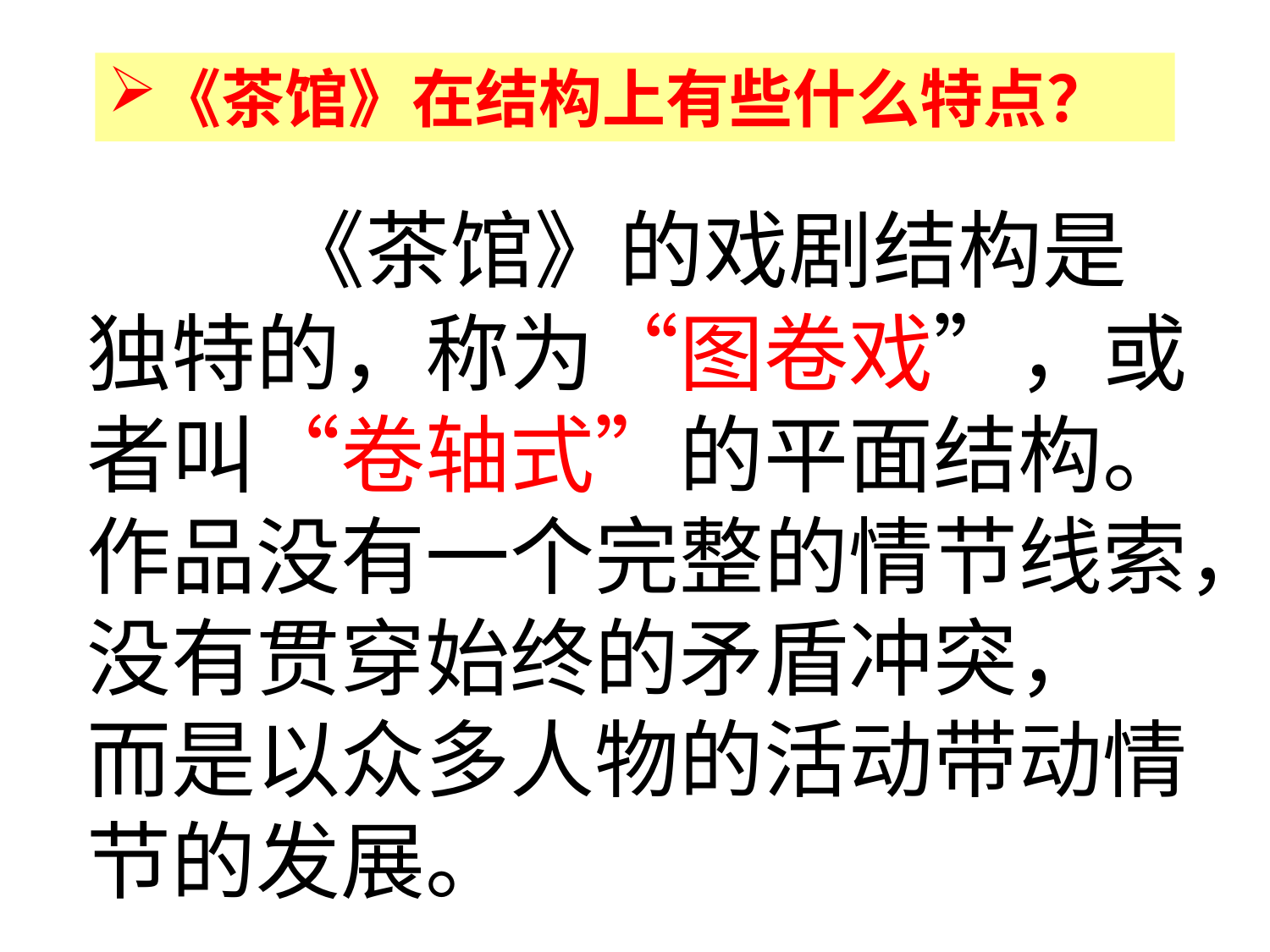

《茶馆》在结构上有些什么特点？
        《茶馆》的戏剧结构是独特的，称为“图卷戏”，或者叫“卷轴式”的平面结构。作品没有一个完整的情节线索，没有贯穿始终的矛盾冲突， 而是以众多人物的活动带动情节的发展。